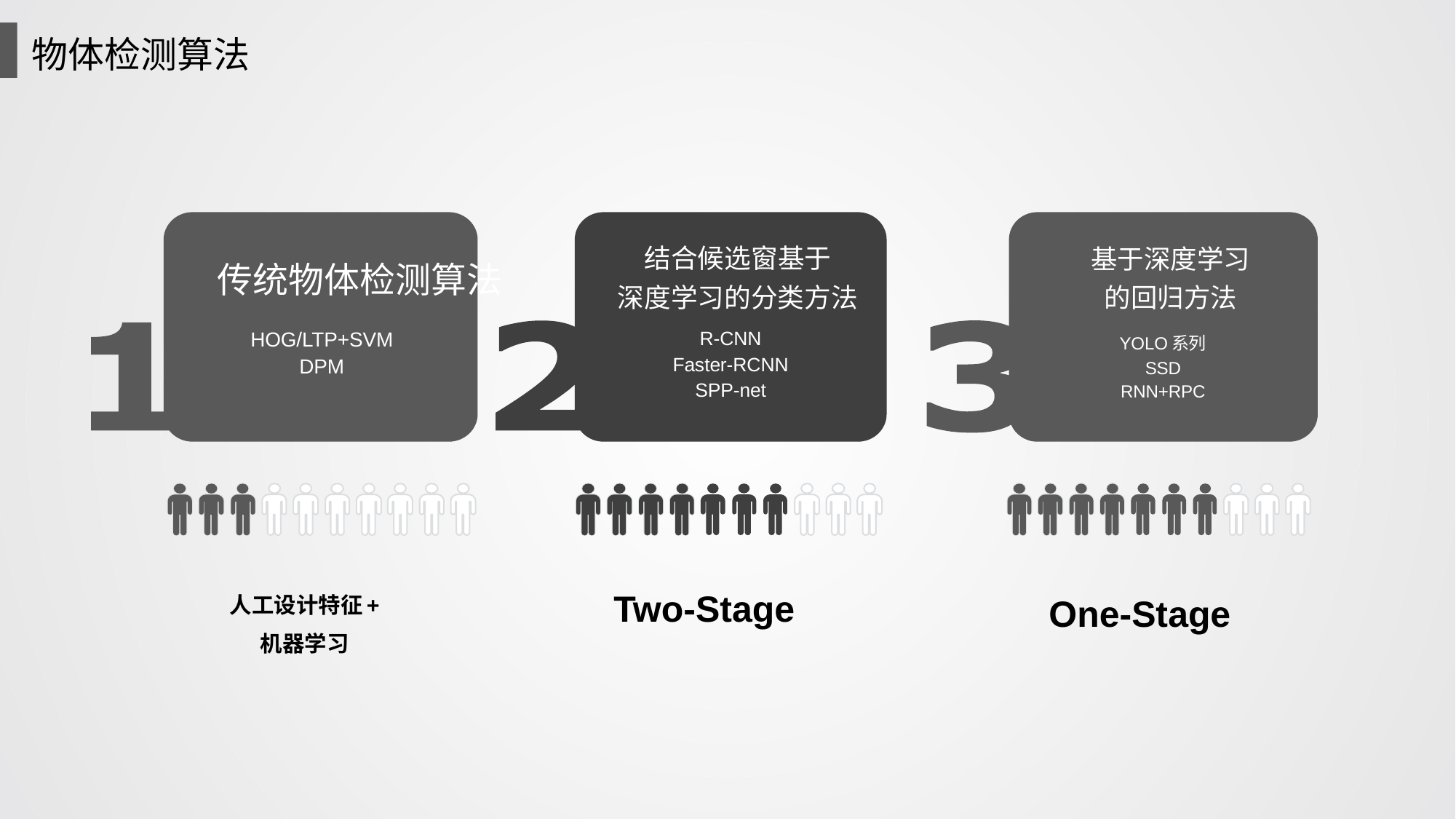

物体检测算法

基于深度学习
的回归方法
YOLO系列
SSD
RNN+RPC

One-Stage

传统物体检测算法
HOG/LTP+SVM
DPM

人工设计特征+
机器学习

结合候选窗基于
深度学习的分类方法
R-CNN
Faster-RCNN
SPP-net

Two-Stage